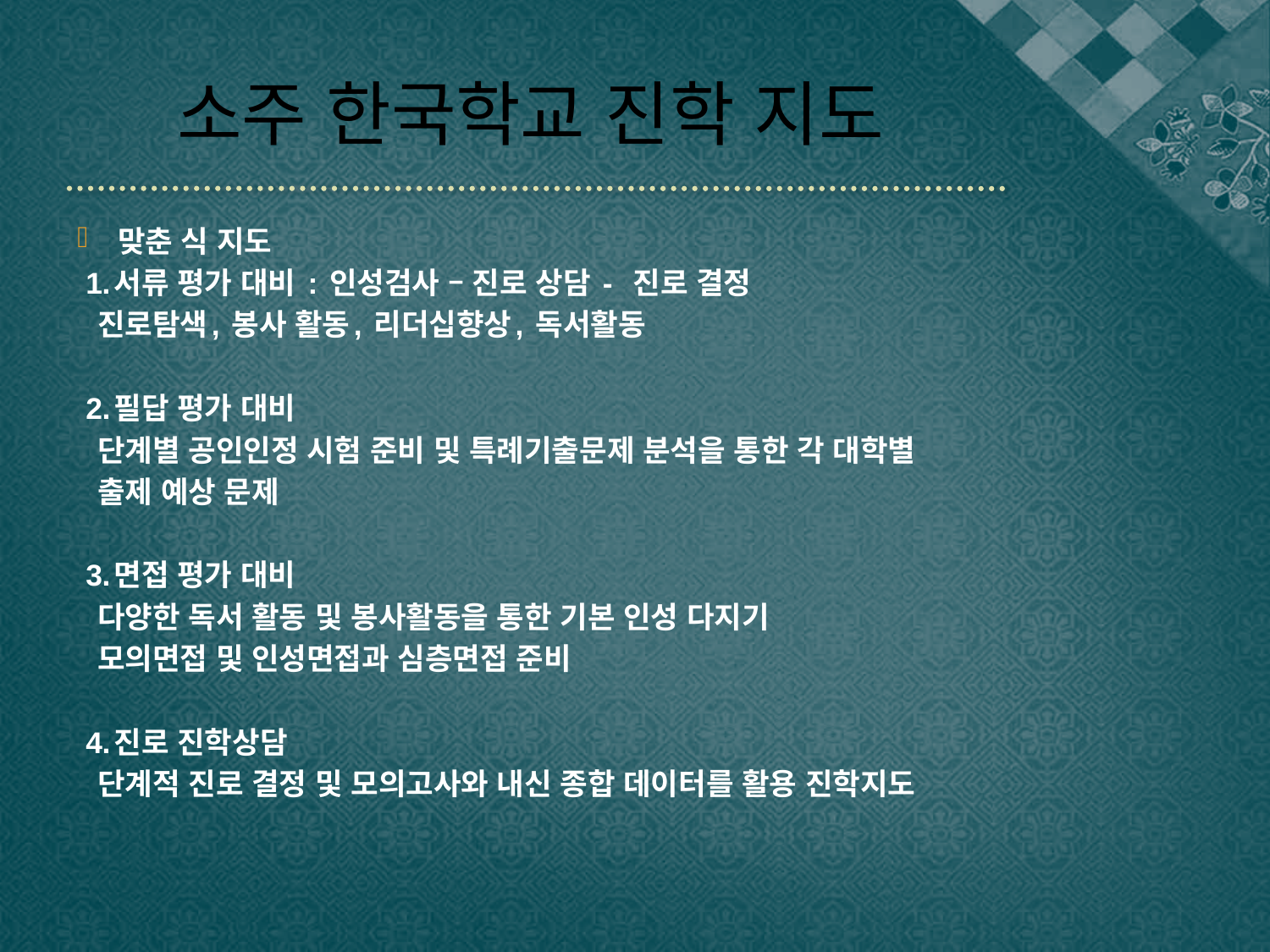

# 소주 한국학교 진학 지도
맞춘 식 지도
 1.서류 평가 대비 : 인성검사 – 진로 상담 -  진로 결정
  진로탐색, 봉사 활동, 리더십향상, 독서활동

 2.필답 평가 대비
  단계별 공인인정 시험 준비 및 특례기출문제 분석을 통한 각 대학별
  출제 예상 문제

 3.면접 평가 대비
  다양한 독서 활동 및 봉사활동을 통한 기본 인성 다지기
  모의면접 및 인성면접과 심층면접 준비

 4.진로 진학상담
  단계적 진로 결정 및 모의고사와 내신 종합 데이터를 활용 진학지도